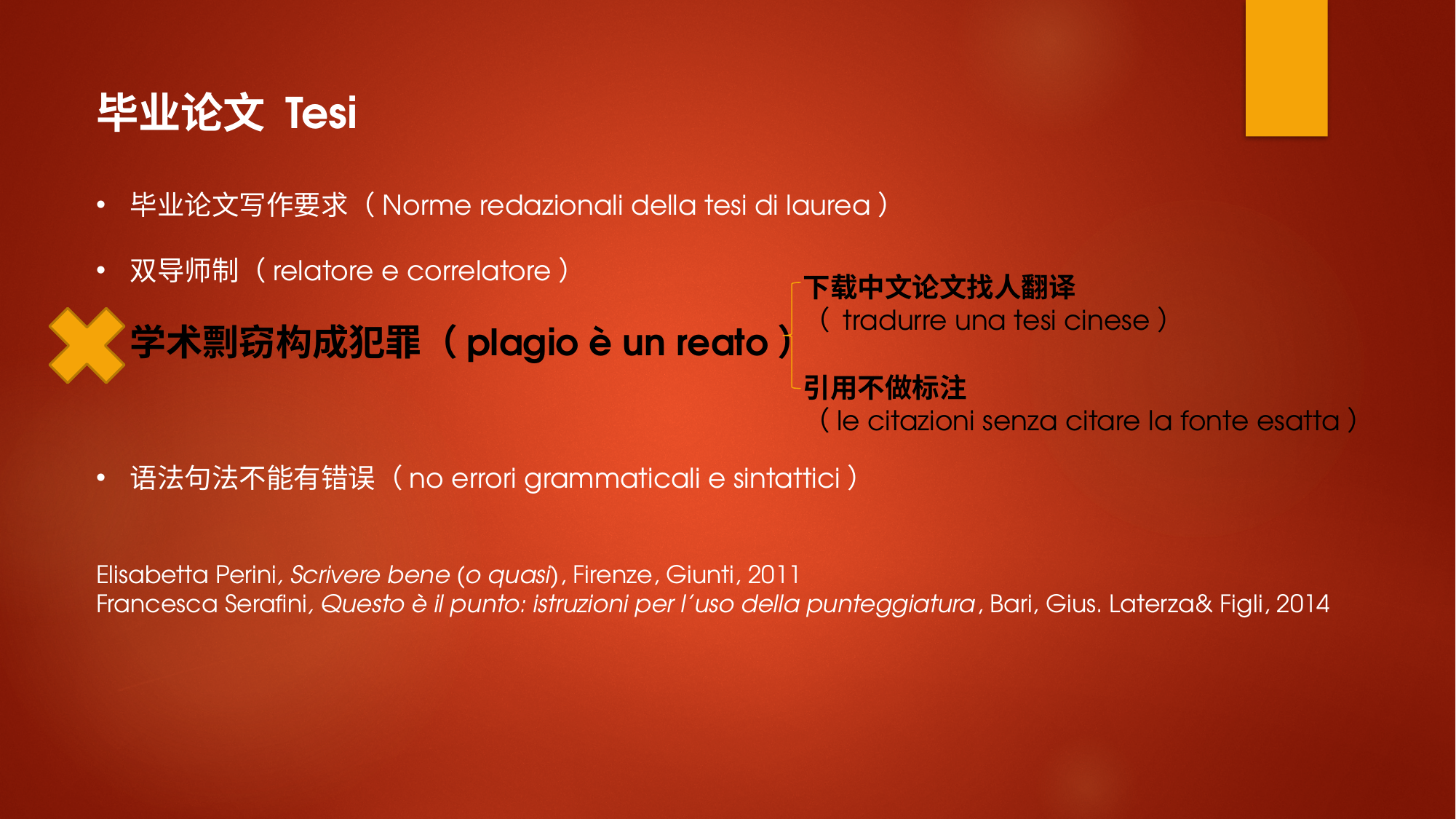

毕业论文 Tesi

毕业论文写作要求（Norme redazionali della tesi di laurea）

双导师制（relatore e correlatore）

学术剽窃构成犯罪（plagio è un reato）

语法句法不能有错误（no errori grammaticali e sintattici）

Elisabetta Perini, Scrivere bene (o quasi), Firenze, Giunti, 2011
Francesca Serafini, Questo è il punto: istruzioni per l’uso della punteggiatura, Bari, Gius. Laterza& Figli, 2014

下载中文论文找人翻译
（ tradurre una tesi cinese）

引用不做标注
（le citazioni senza citare la fonte esatta）